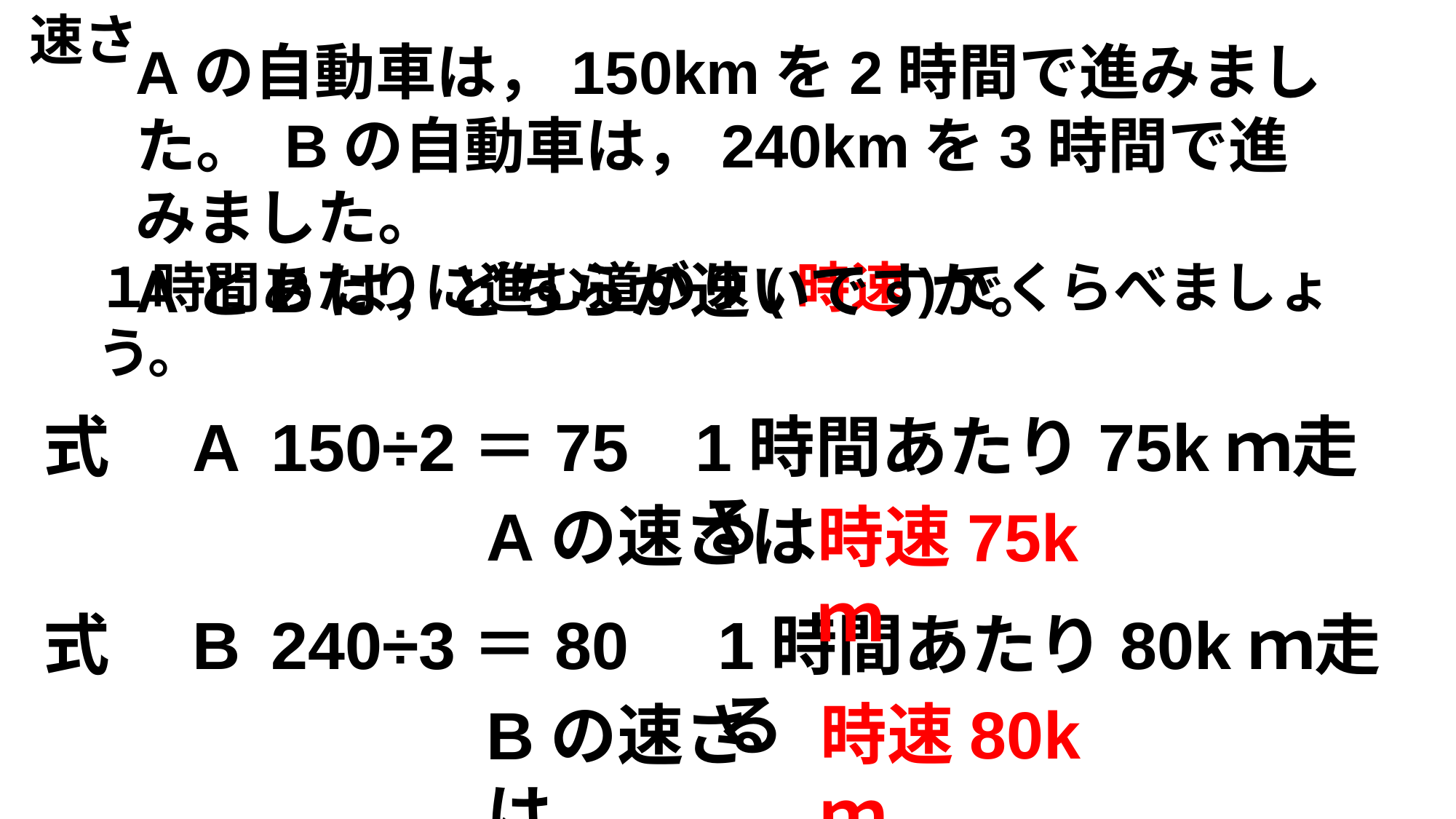

速さ
Aの自動車は，150kmを2時間で進みました。 Bの自動車は，240kmを3時間で進みました。
AとBは，どちらが速いですか。
１時間あたりに進む道のり(時速)でくらべましょう。
式　A
1時間あたり75kｍ走る
150÷2＝75
Aの速さは
時速75kｍ
式　B
1時間あたり80kｍ走る
240÷3＝80
時速80kｍ
Bの速さは